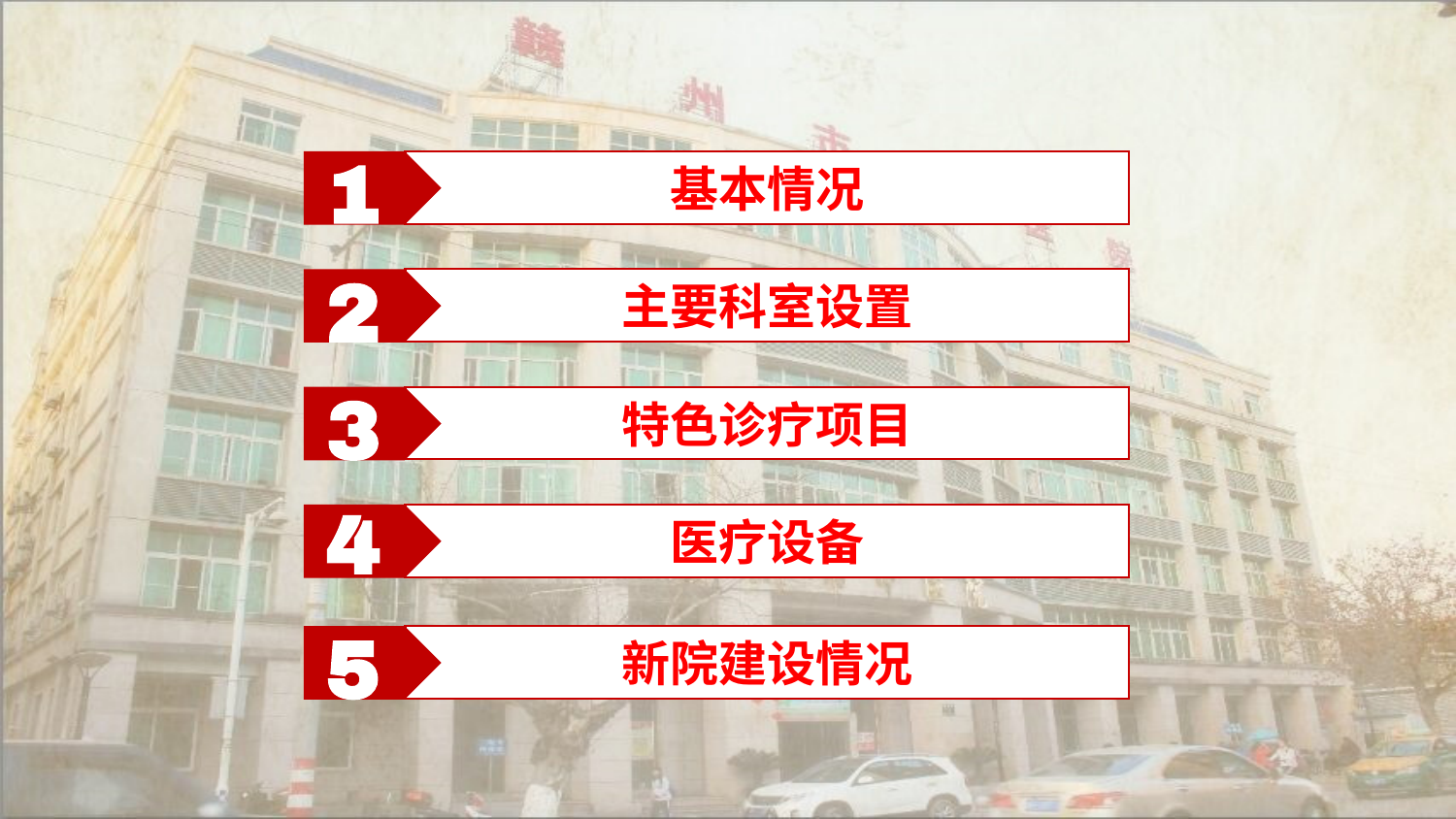

1

基本情况
2

主要科室设置
3

特色诊疗项目
4

医疗设备
5

新院建设情况